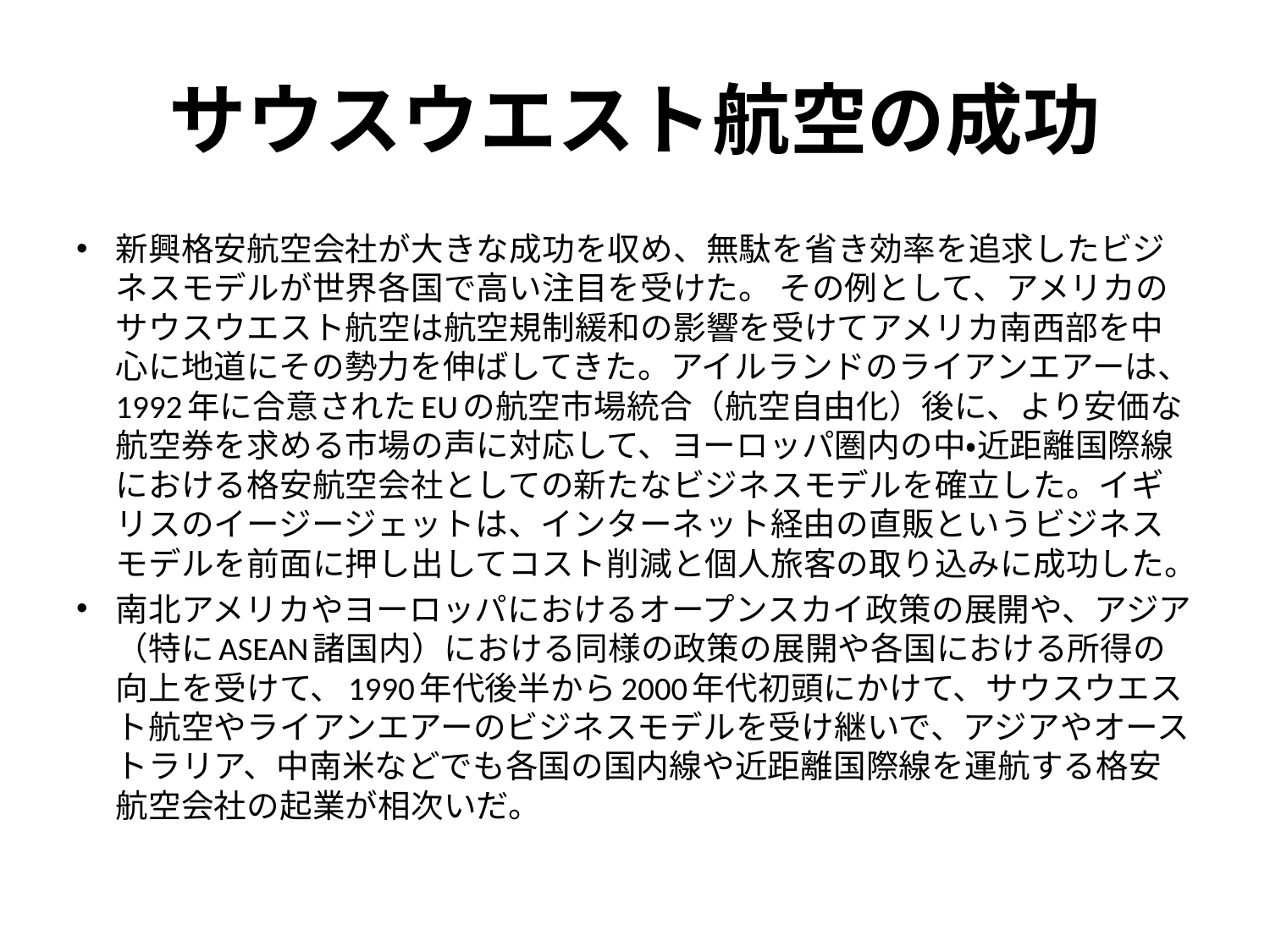

# サウスウエスト航空の成功
新興格安航空会社が大きな成功を収め、無駄を省き効率を追求したビジネスモデルが世界各国で高い注目を受けた。 その例として、アメリカのサウスウエスト航空は航空規制緩和の影響を受けてアメリカ南西部を中心に地道にその勢力を伸ばしてきた。アイルランドのライアンエアーは、1992年に合意されたEUの航空市場統合（航空自由化）後に、より安価な航空券を求める市場の声に対応して、ヨーロッパ圏内の中・近距離国際線における格安航空会社としての新たなビジネスモデルを確立した。イギリスのイージージェットは、インターネット経由の直販というビジネスモデルを前面に押し出してコスト削減と個人旅客の取り込みに成功した。
南北アメリカやヨーロッパにおけるオープンスカイ政策の展開や、アジア（特にASEAN諸国内）における同様の政策の展開や各国における所得の向上を受けて、1990年代後半から2000年代初頭にかけて、サウスウエスト航空やライアンエアーのビジネスモデルを受け継いで、アジアやオーストラリア、中南米などでも各国の国内線や近距離国際線を運航する格安航空会社の起業が相次いだ。